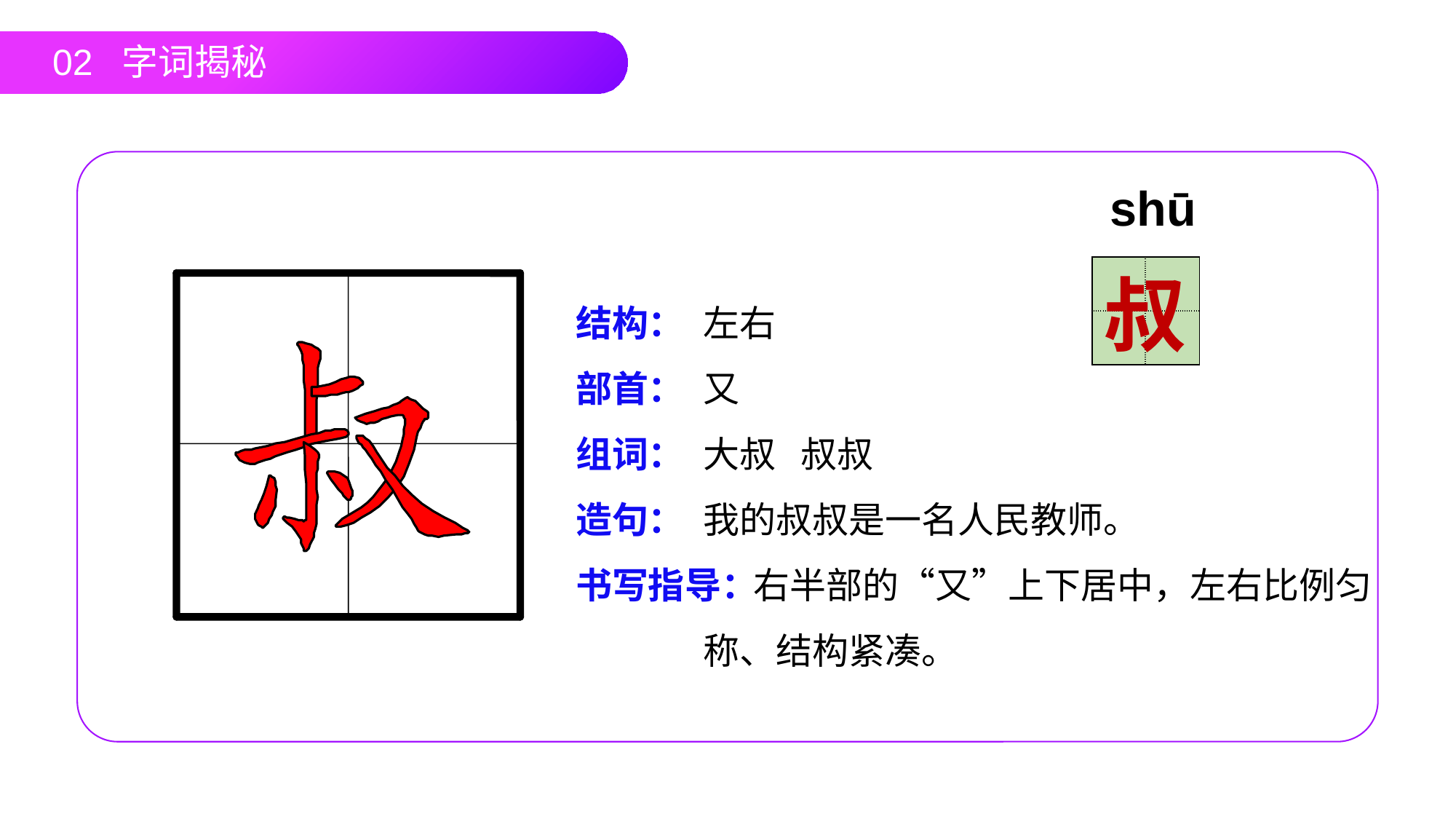

02  字词揭秘
shū
|  |  |
| --- | --- |
|  |  |
叔

结构：
部首：
组词：
造句：
书写指导：
左右
又
大叔   叔叔
我的叔叔是一名人民教师。
     右半部的“又”上下居中，左右比例匀称、结构紧凑。